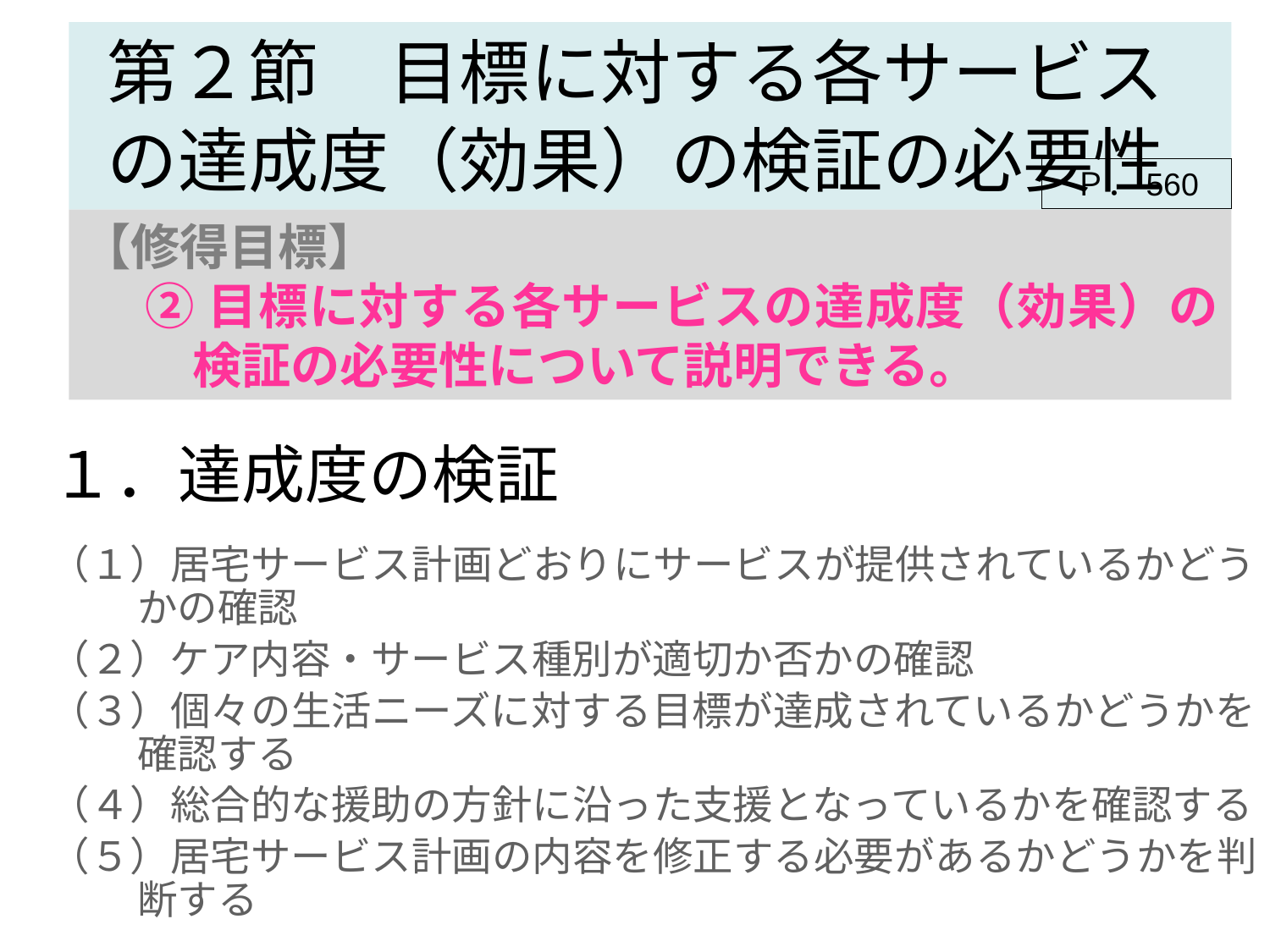

第２節　目標に対する各サービスの達成度（効果）の検証の必要性
Ｐ．560
【修得目標】
     ②目標に対する各サービスの達成度（効果）の検証の必要性について説明できる。
# １．達成度の検証
（１）居宅サービス計画どおりにサービスが提供されているかどうかの確認
（２）ケア内容・サービス種別が適切か否かの確認
（３）個々の生活ニーズに対する目標が達成されているかどうかを確認する
（４）総合的な援助の方針に沿った支援となっているかを確認する
（５）居宅サービス計画の内容を修正する必要があるかどうかを判断する